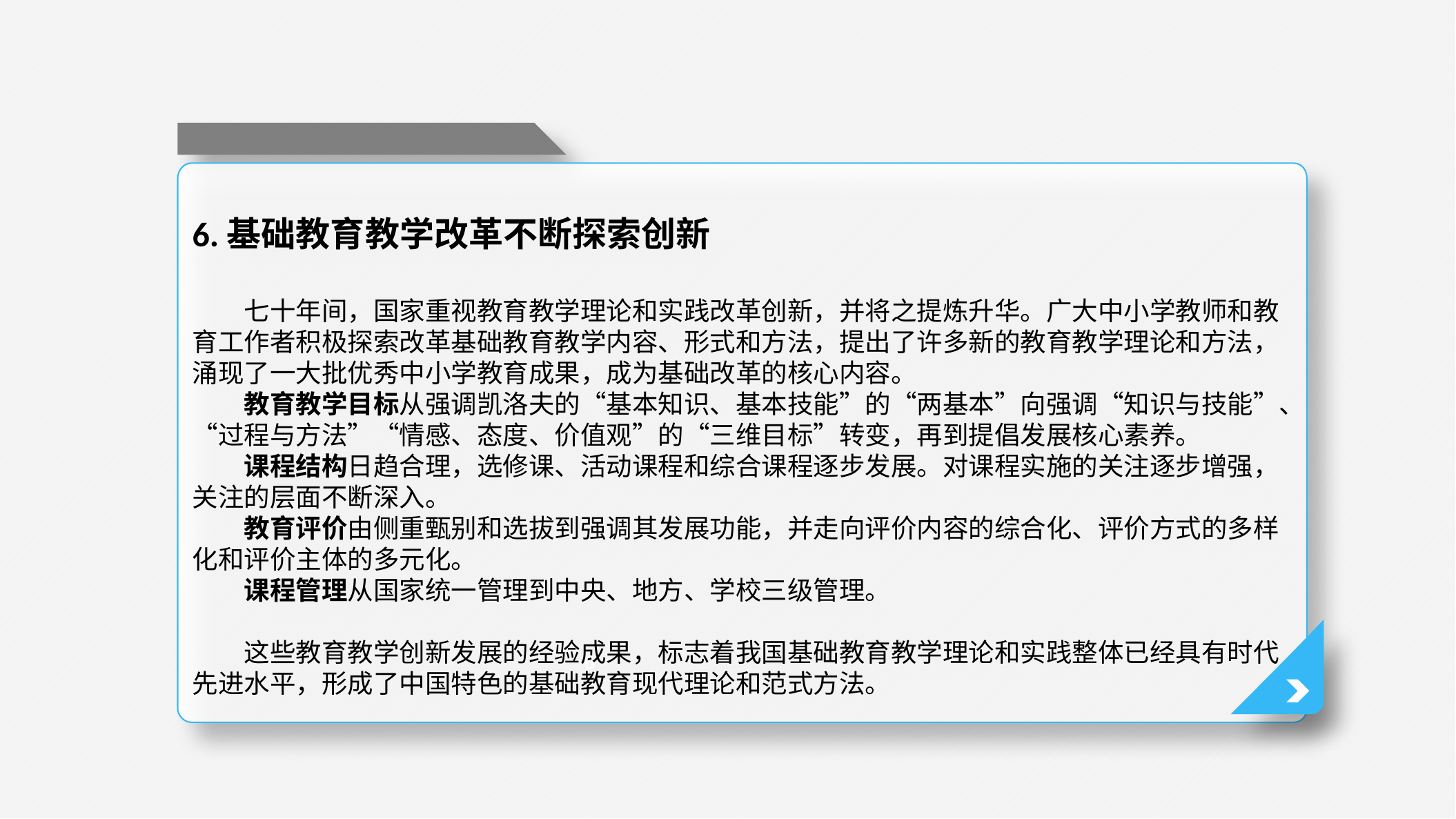

6.基础教育教学改革不断探索创新

七十年间，国家重视教育教学理论和实践改革创新，并将之提炼升华。广大中小学教师和教育工作者积极探索改革基础教育教学内容、形式和方法，提出了许多新的教育教学理论和方法，涌现了一大批优秀中小学教育成果，成为基础改革的核心内容。
教育教学目标从强调凯洛夫的“基本知识、基本技能”的“两基本”向强调“知识与技能”、“过程与方法”“情感、态度、价值观”的“三维目标”转变，再到提倡发展核心素养。
课程结构日趋合理，选修课、活动课程和综合课程逐步发展。对课程实施的关注逐步增强，关注的层面不断深入。
教育评价由侧重甄别和选拔到强调其发展功能，并走向评价内容的综合化、评价方式的多样化和评价主体的多元化。
课程管理从国家统一管理到中央、地方、学校三级管理。

这些教育教学创新发展的经验成果，标志着我国基础教育教学理论和实践整体已经具有时代先进水平，形成了中国特色的基础教育现代理论和范式方法。

6